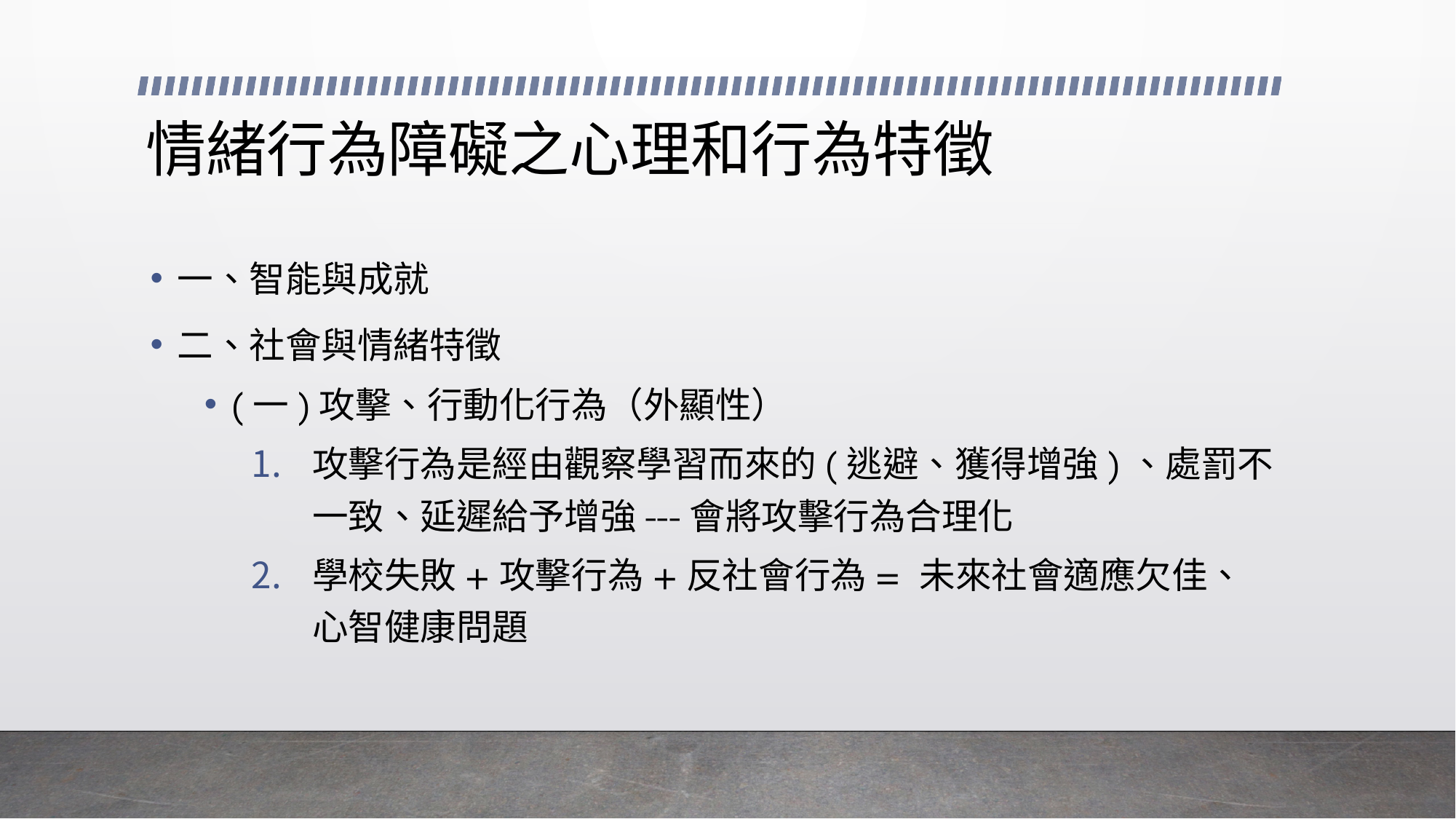

# 情緒行為障礙之心理和行為特徵
一、智能與成就
二、社會與情緒特徵
(一)攻擊、行動化行為（外顯性）
攻擊行為是經由觀察學習而來的(逃避、獲得增強)、處罰不一致、延遲給予增強---會將攻擊行為合理化
學校失敗+攻擊行為+反社會行為= 未來社會適應欠佳、心智健康問題